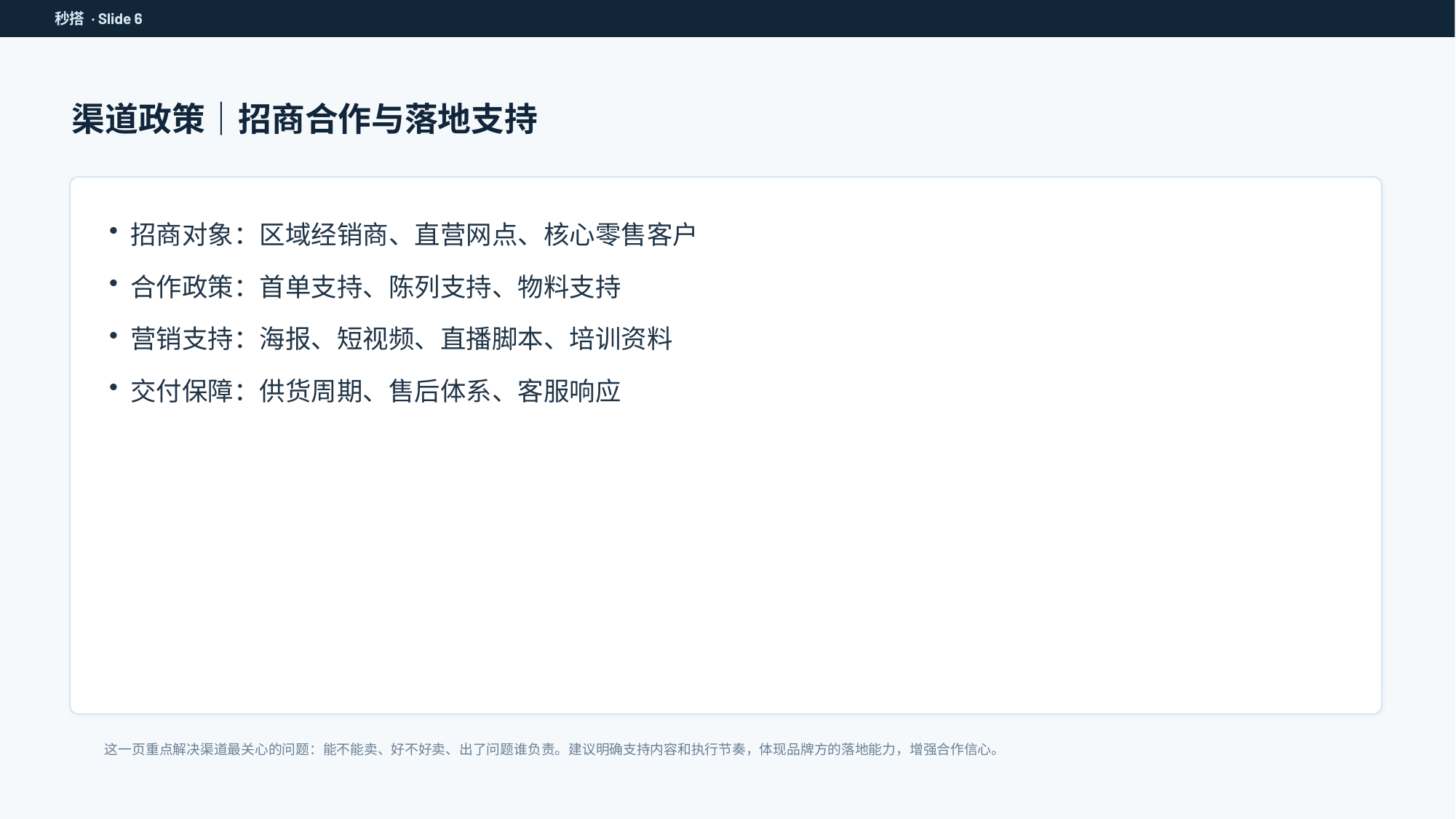

秒搭 · Slide 6
渠道政策｜招商合作与落地支持

招商对象：区域经销商、直营网点、核心零售客户
合作政策：首单支持、陈列支持、物料支持
营销支持：海报、短视频、直播脚本、培训资料
交付保障：供货周期、售后体系、客服响应
这一页重点解决渠道最关心的问题：能不能卖、好不好卖、出了问题谁负责。建议明确支持内容和执行节奏，体现品牌方的落地能力，增强合作信心。